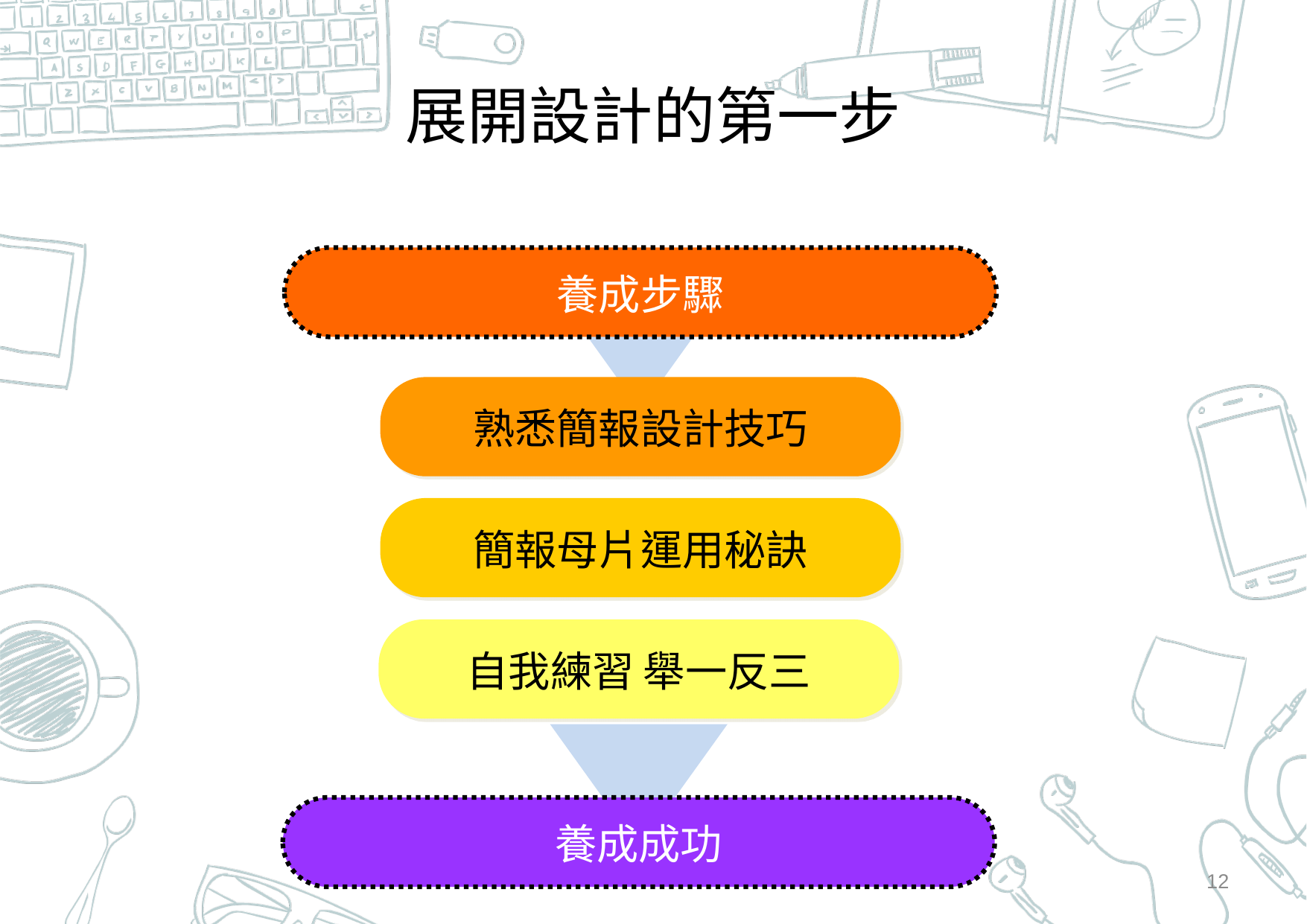

# 展開設計的第一步
養成步驟

熟悉簡報設計技巧
簡報母片運用秘訣
自我練習 舉一反三

養成成功
12